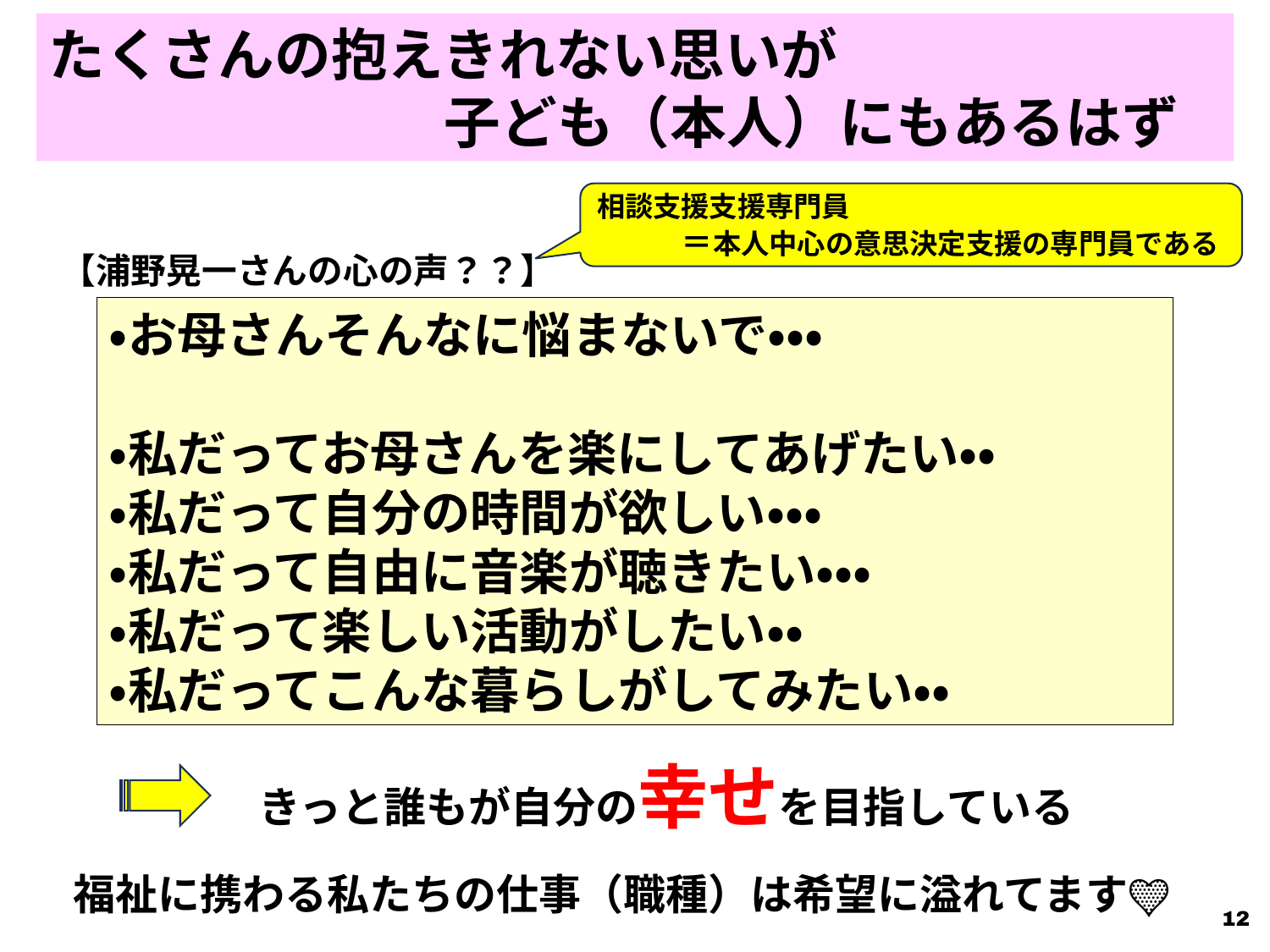

たくさんの抱えきれない思いが
　　　　　　　子ども（本人）にもあるはず
相談支援支援専門員
　　　＝本人中心の意思決定支援の専門員である
【浦野晃一さんの心の声？？】
・お母さんそんなに悩まないで・・・

・私だってお母さんを楽にしてあげたい・・
・私だって自分の時間が欲しい・・・
・私だって自由に音楽が聴きたい・・・
・私だって楽しい活動がしたい・・
・私だってこんな暮らしがしてみたい・・
きっと誰もが自分の幸せを目指している

福祉に携わる私たちの仕事（職種）は希望に溢れてます💛
12